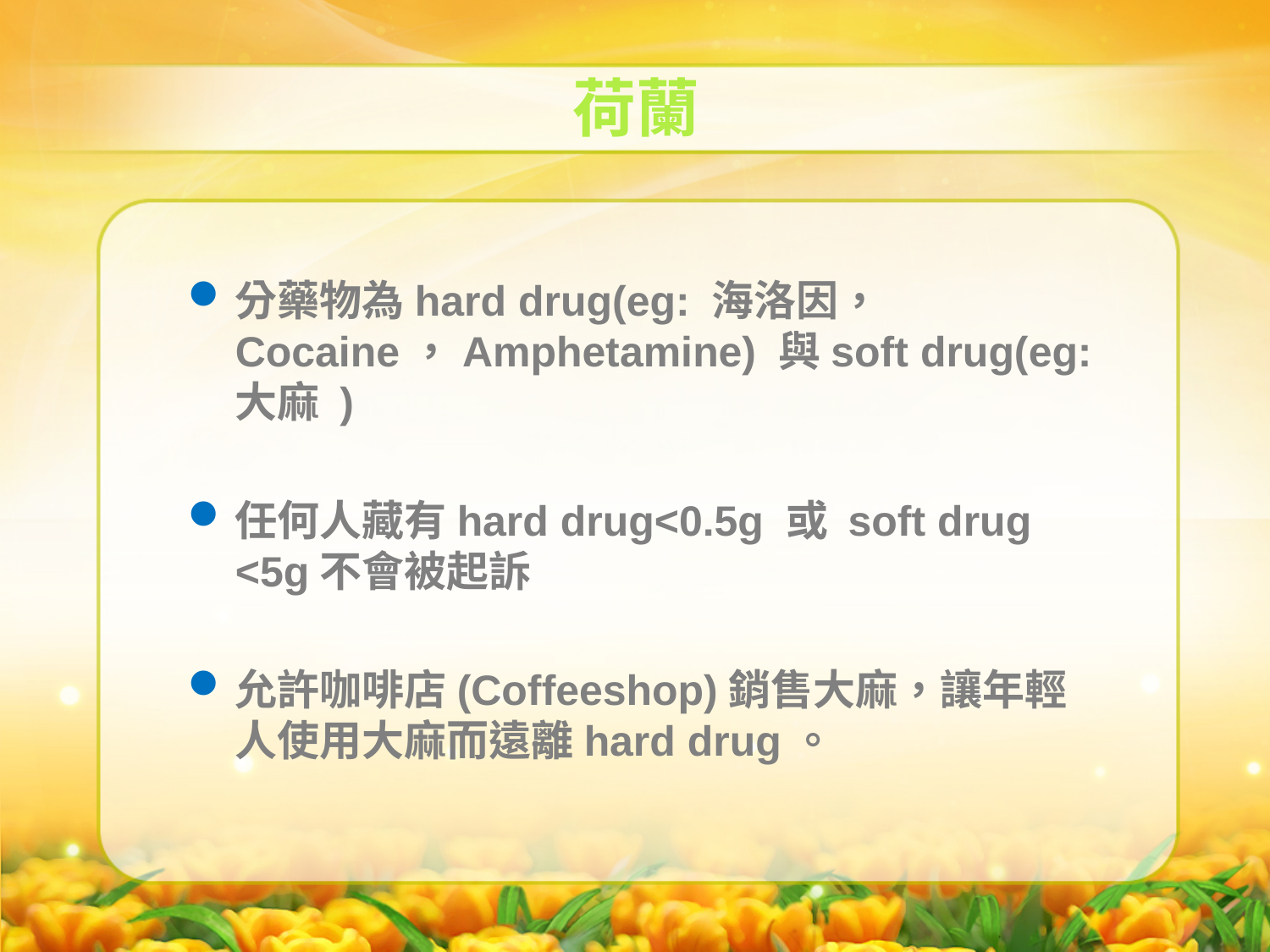

荷蘭
分藥物為hard drug(eg: 海洛因， Cocaine，Amphetamine) 與soft drug(eg: 大麻 )

任何人藏有hard drug<0.5g 或 soft drug <5g不會被起訴

允許咖啡店(Coffeeshop)銷售大麻，讓年輕人使用大麻而遠離hard drug。